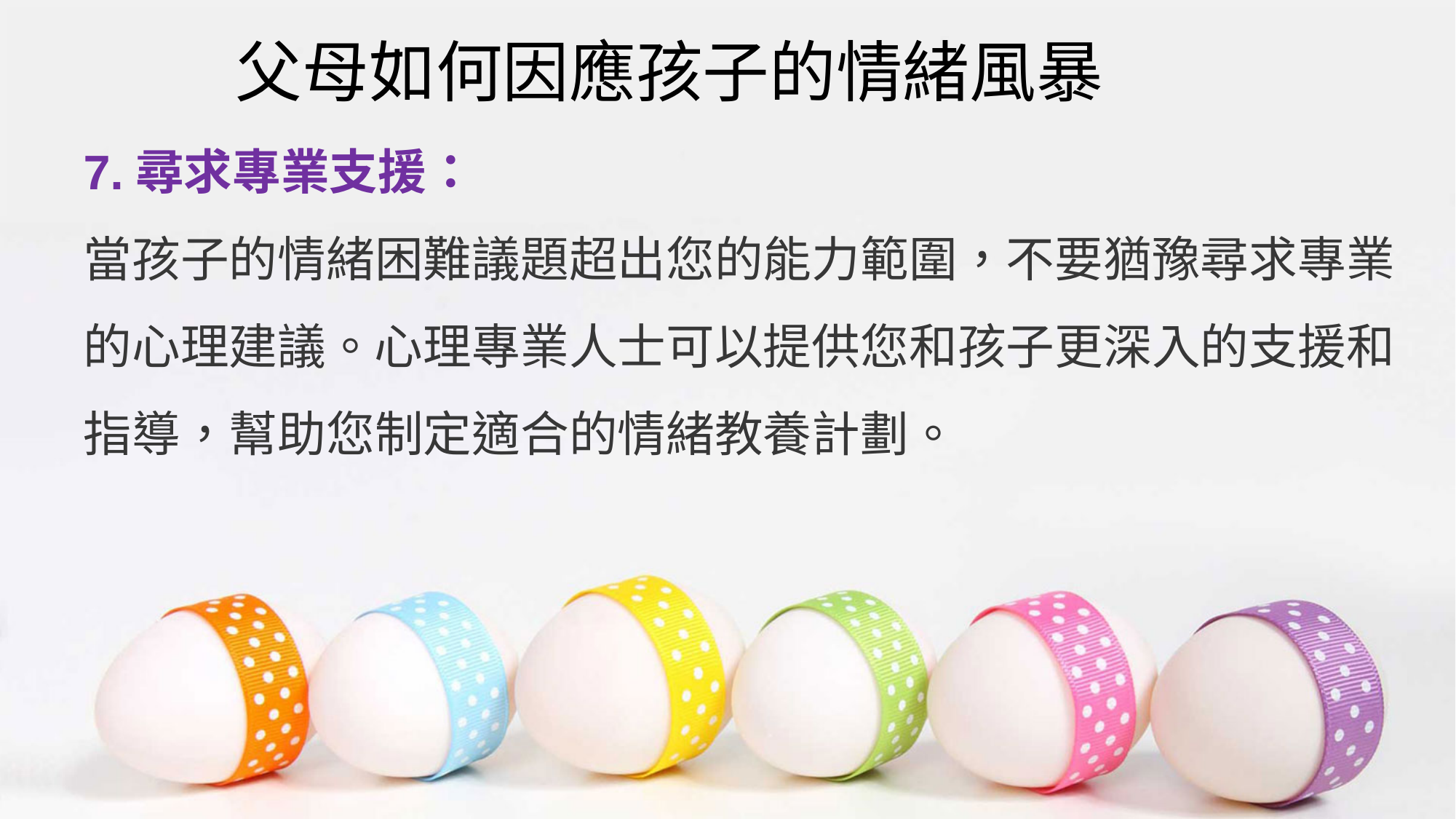

父母如何因應孩子的情緒風暴
7.尋求專業支援：
當孩子的情緒困難議題超出您的能力範圍，不要猶豫尋求專業的心理建議。心理專業人士可以提供您和孩子更深入的支援和指導，幫助您制定適合的情緒教養計劃。